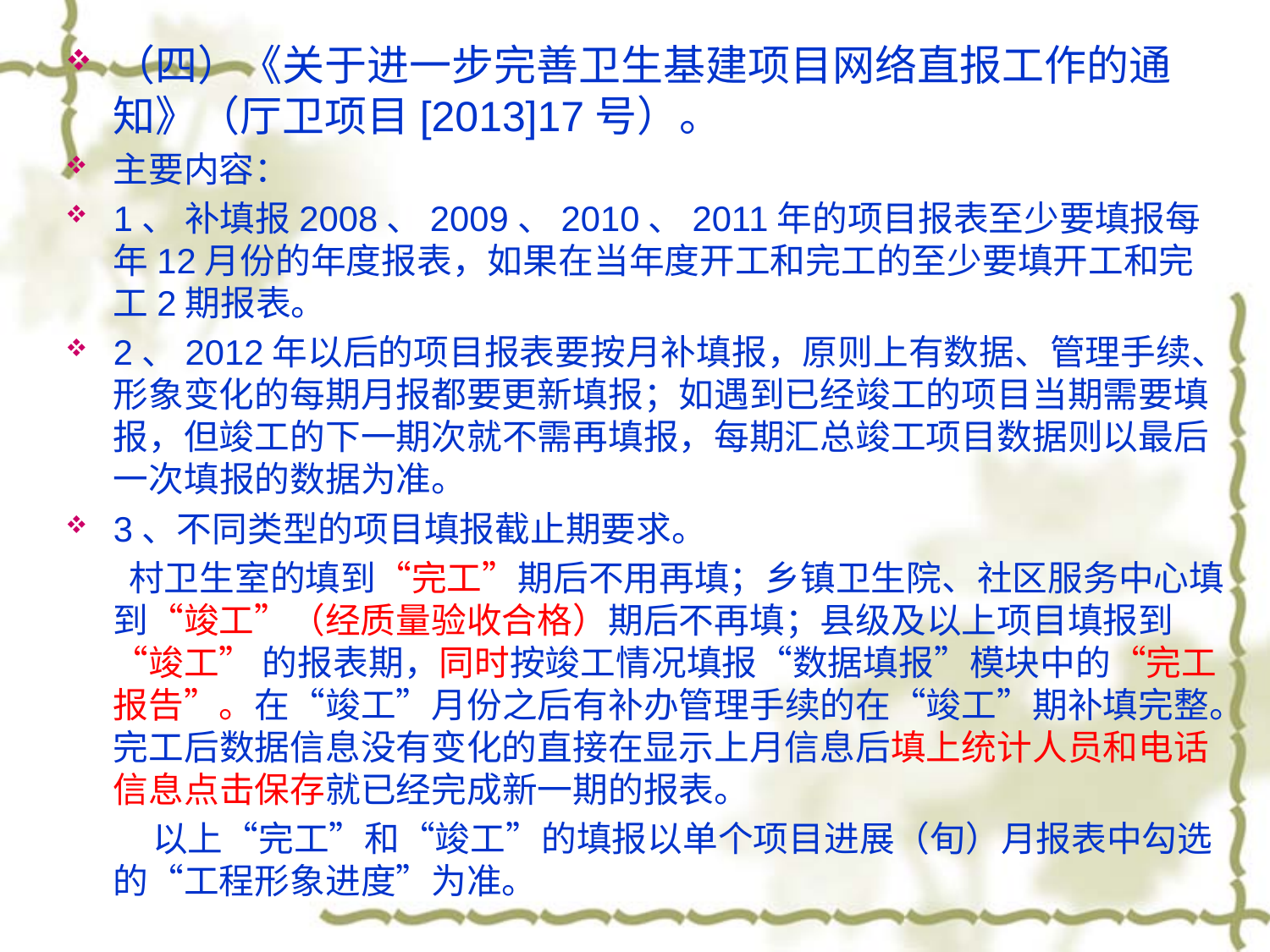

（四）《关于进一步完善卫生基建项目网络直报工作的通知》（厅卫项目[2013]17号）。
主要内容：
1、 补填报2008、2009、2010、2011年的项目报表至少要填报每年12月份的年度报表，如果在当年度开工和完工的至少要填开工和完工2期报表。
2、2012年以后的项目报表要按月补填报，原则上有数据、管理手续、形象变化的每期月报都要更新填报；如遇到已经竣工的项目当期需要填报，但竣工的下一期次就不需再填报，每期汇总竣工项目数据则以最后一次填报的数据为准。
3、不同类型的项目填报截止期要求。
       村卫生室的填到“完工”期后不用再填；乡镇卫生院、社区服务中心填到“竣工”（经质量验收合格）期后不再填；县级及以上项目填报到“竣工” 的报表期，同时按竣工情况填报“数据填报”模块中的“完工报告”。在“竣工”月份之后有补办管理手续的在“竣工”期补填完整。完工后数据信息没有变化的直接在显示上月信息后填上统计人员和电话信息点击保存就已经完成新一期的报表。
          以上“完工”和“竣工”的填报以单个项目进展（旬）月报表中勾选的“工程形象进度”为准。